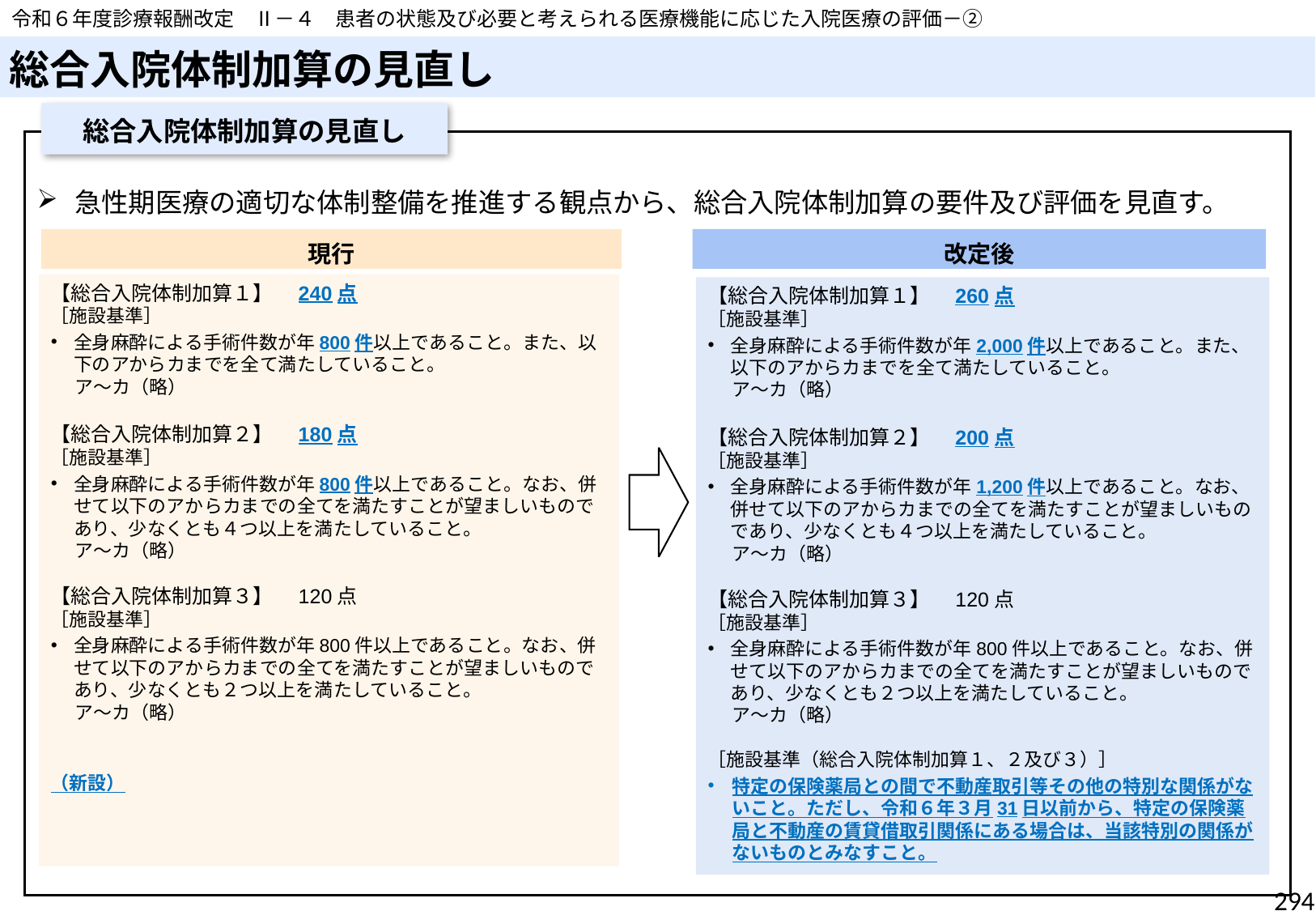

令和６年度診療報酬改定　Ⅱ－４　患者の状態及び必要と考えられる医療機能に応じた入院医療の評価－②
# 総合入院体制加算の見直し
総合入院体制加算の見直し

急性期医療の適切な体制整備を推進する観点から、総合入院体制加算の要件及び評価を見直す。

現行
改定後
【総合入院体制加算１】　240点
［施設基準］

全身麻酔による手術件数が年800件以上であること。また、以下のアからカまでを全て満たしていること。
ア～カ（略）

【総合入院体制加算２】　180点
［施設基準］

全身麻酔による手術件数が年800件以上であること。なお、併せて以下のアからカまでの全てを満たすことが望ましいものであり、少なくとも４つ以上を満たしていること。
ア～カ（略）

【総合入院体制加算３】　120点
［施設基準］

全身麻酔による手術件数が年800件以上であること。なお、併せて以下のアからカまでの全てを満たすことが望ましいものであり、少なくとも２つ以上を満たしていること。
ア～カ（略）

（新設）

【総合入院体制加算１】　260点
［施設基準］

全身麻酔による手術件数が年2,000件以上であること。また、以下のアからカまでを全て満たしていること。
ア～カ（略）

【総合入院体制加算２】　200点
［施設基準］

全身麻酔による手術件数が年1,200件以上であること。なお、併せて以下のアからカまでの全てを満たすことが望ましいものであり、少なくとも４つ以上を満たしていること。
ア～カ（略）

【総合入院体制加算３】　120点
［施設基準］

全身麻酔による手術件数が年800件以上であること。なお、併せて以下のアからカまでの全てを満たすことが望ましいものであり、少なくとも２つ以上を満たしていること。
ア～カ（略）

［施設基準（総合入院体制加算１、２及び３）］

特定の保険薬局との間で不動産取引等その他の特別な関係がないこと。ただし、令和６年３月31日以前から、特定の保険薬局と不動産の賃貸借取引関係にある場合は、当該特別の関係がないものとみなすこと。

294